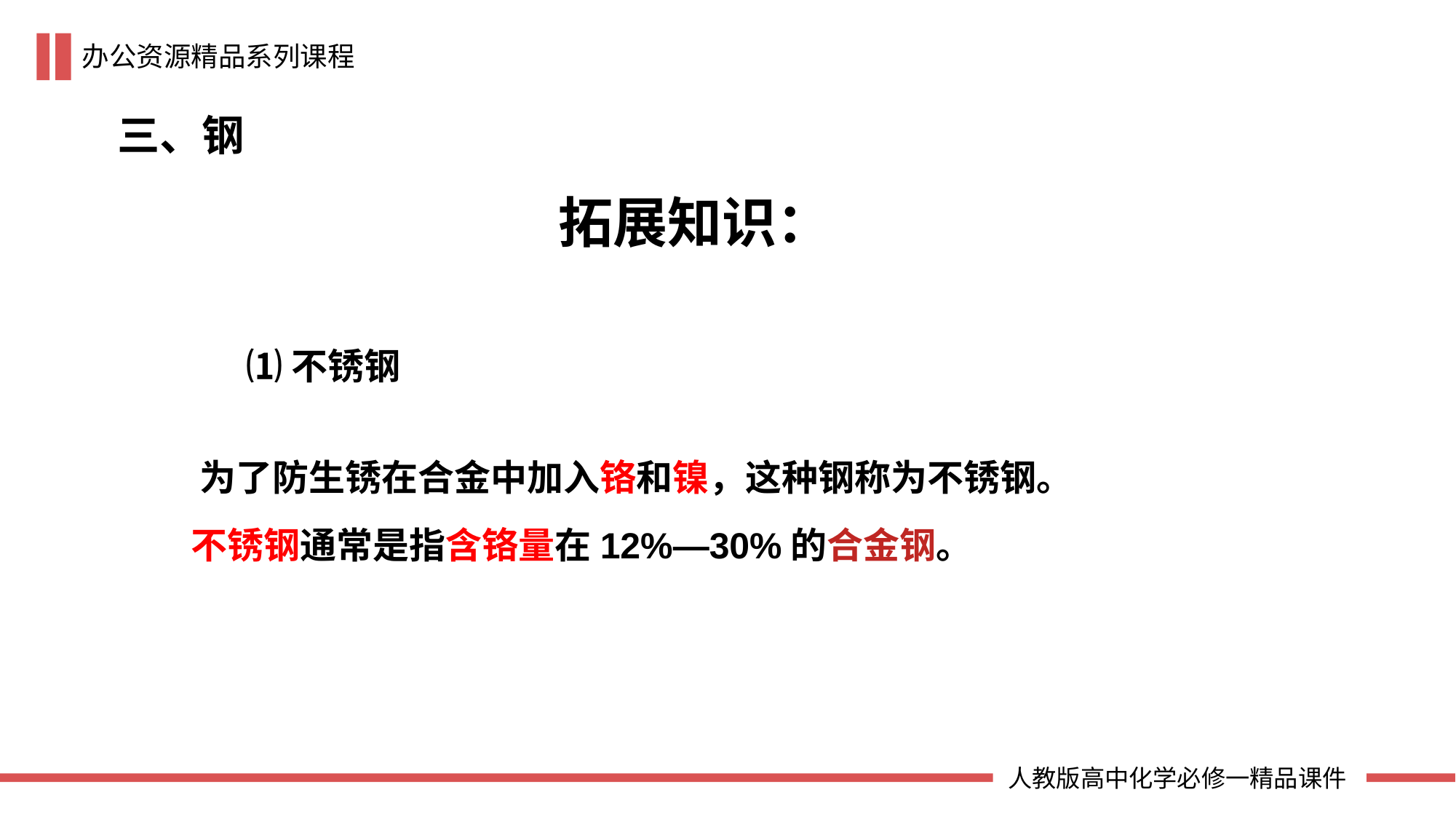

三、钢
拓展知识：
⑴不锈钢
  为了防生锈在合金中加入铬和镍，这种钢称为不锈钢。
  不锈钢通常是指含铬量在12%—30%的合金钢。